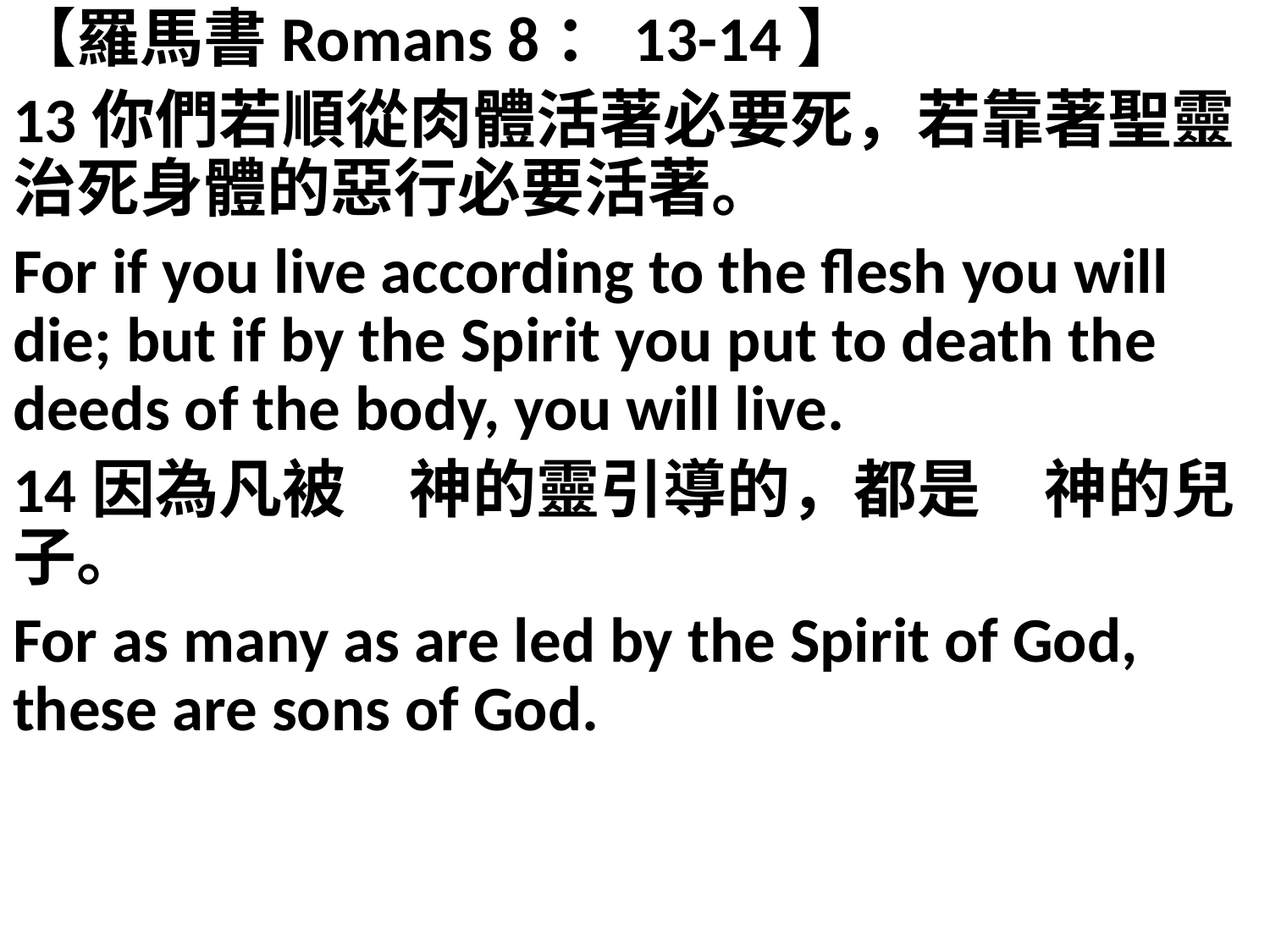

【羅馬書Romans 8：13-14】
13你們若順從肉體活著必要死，若靠著聖靈治死身體的惡行必要活著。
For if you live according to the flesh you will die; but if by the Spirit you put to death the deeds of the body, you will live.
14因為凡被　神的靈引導的，都是　神的兒子。
For as many as are led by the Spirit of God, these are sons of God.